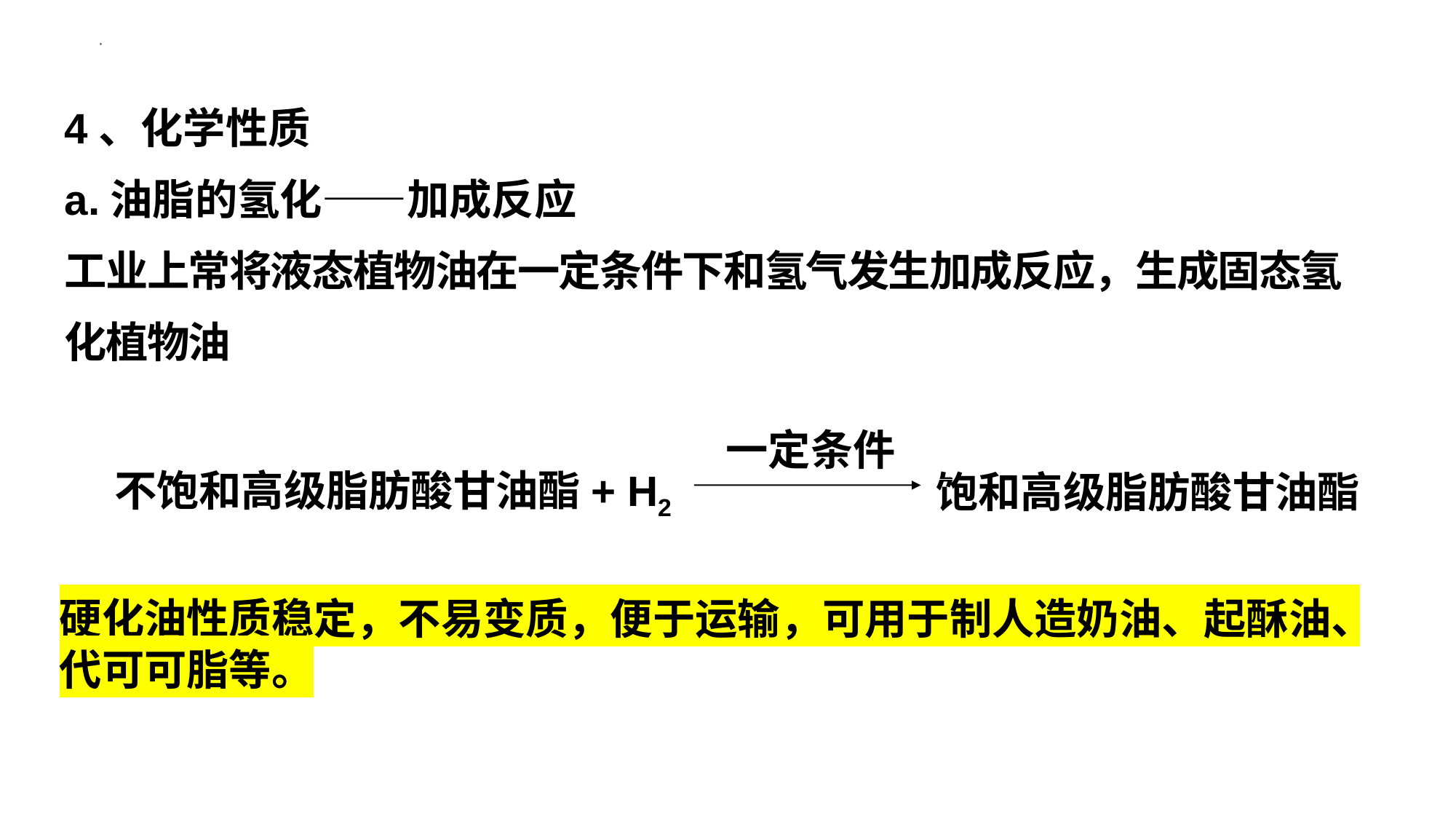

4、化学性质
a.油脂的氢化——加成反应
工业上常将液态植物油在一定条件下和氢气发生加成反应，生成固态氢化植物油
一定条件
不饱和高级脂肪酸甘油酯+ H2
饱和高级脂肪酸甘油酯

硬化油性质稳定，不易变质，便于运输，可用于制人造奶油、起酥油、代可可脂等。